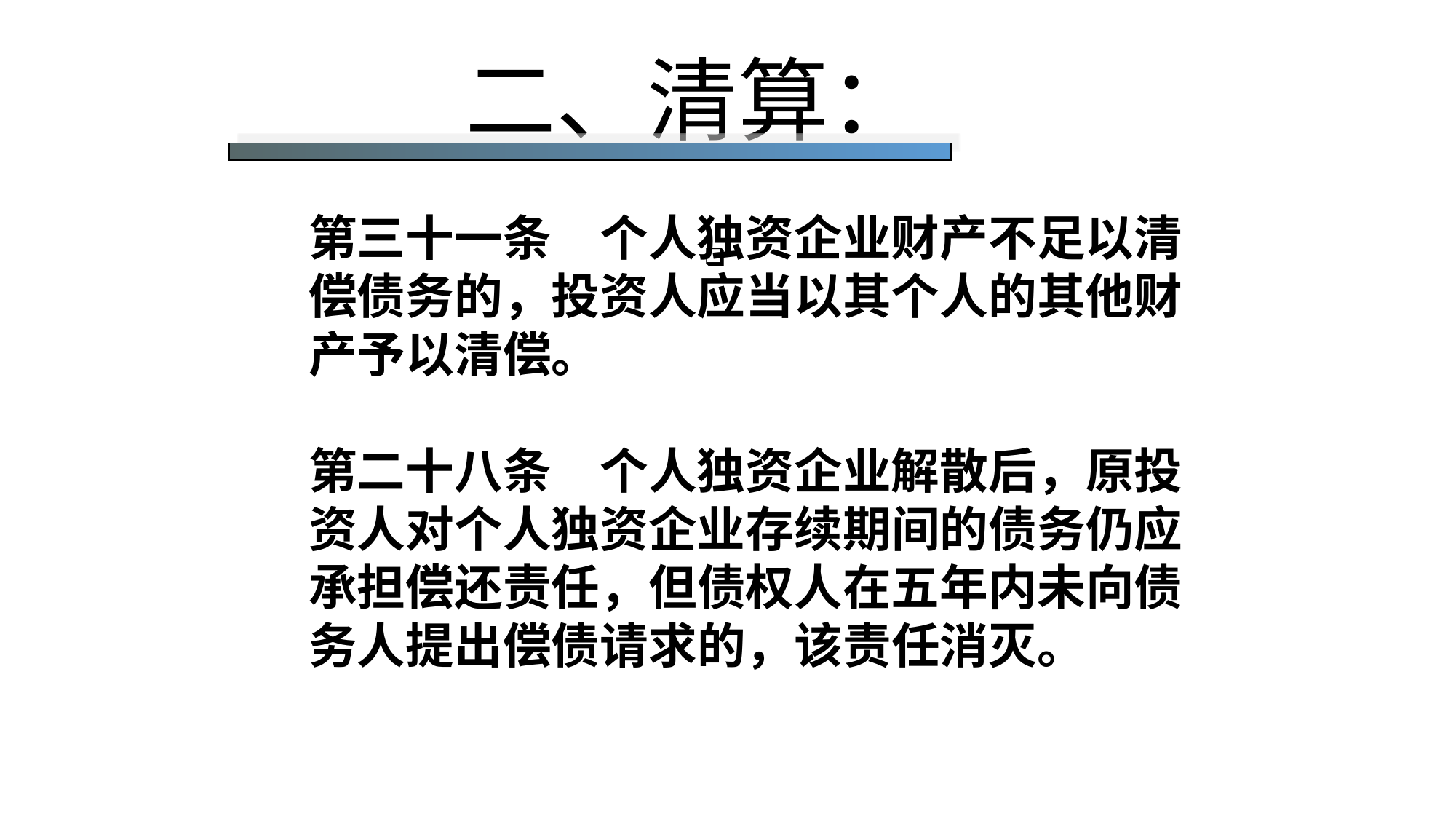

# 二、清算：

第三十一条　个人独资企业财产不足以清偿债务的，投资人应当以其个人的其他财产予以清偿。
第二十八条　个人独资企业解散后，原投资人对个人独资企业存续期间的债务仍应承担偿还责任，但债权人在五年内未向债务人提出偿债请求的，该责任消灭。

36